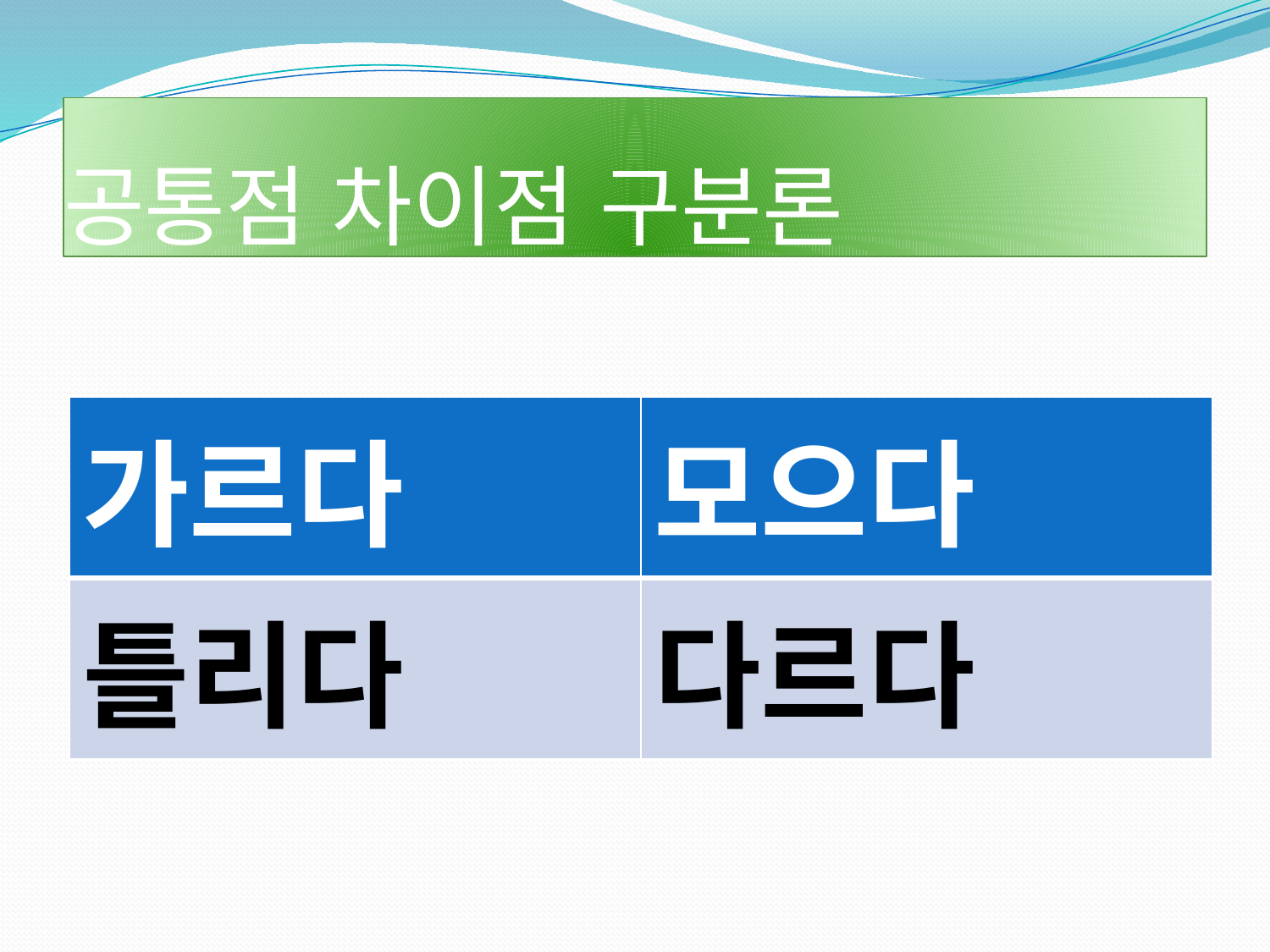

# 공통점 차이점 구분론
| 가르다 | 모으다 |
| --- | --- |
| 틀리다 | 다르다 |